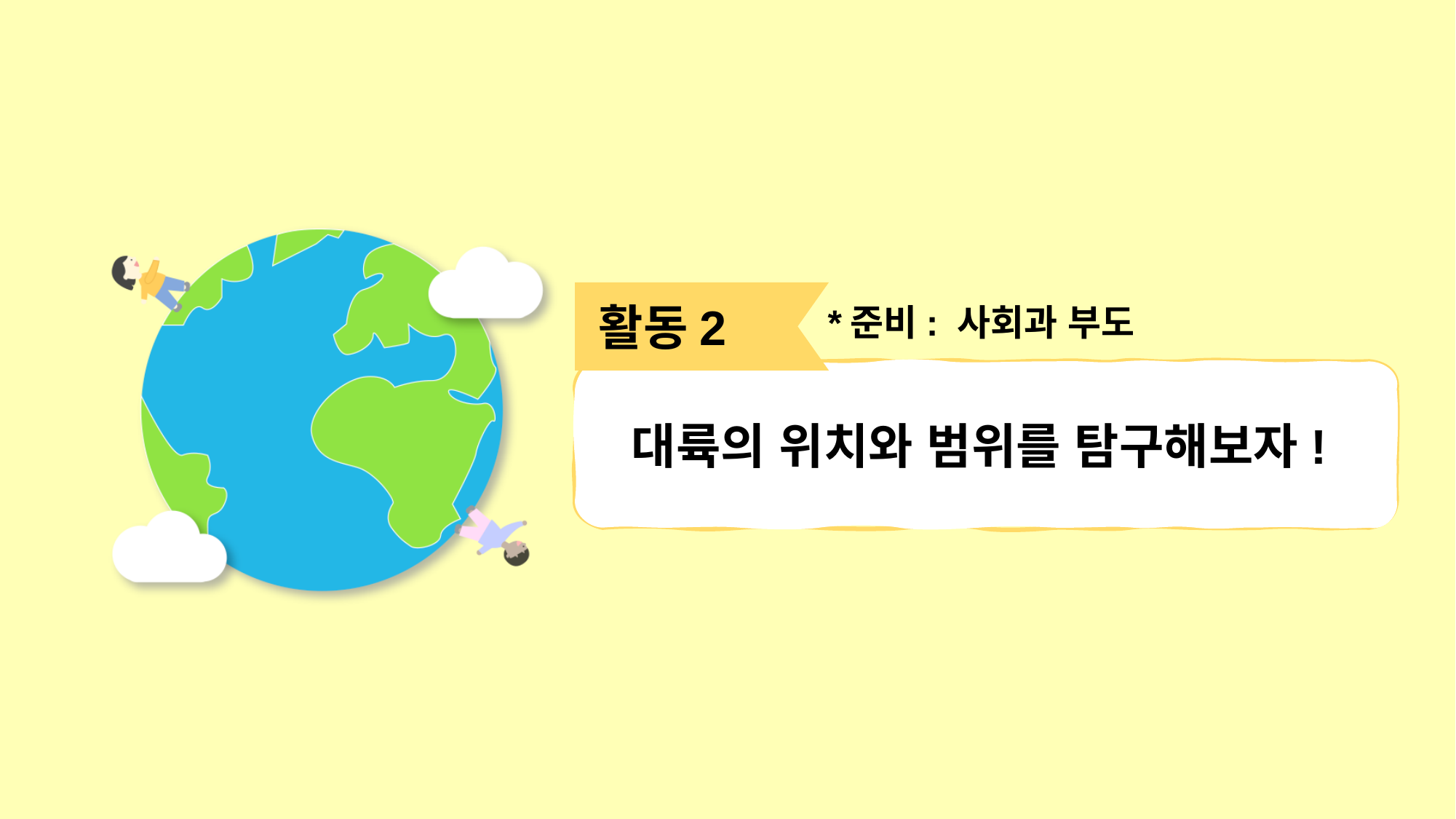

활동2
*준비: 사회과 부도
대륙의 위치와 범위를 탐구해보자!